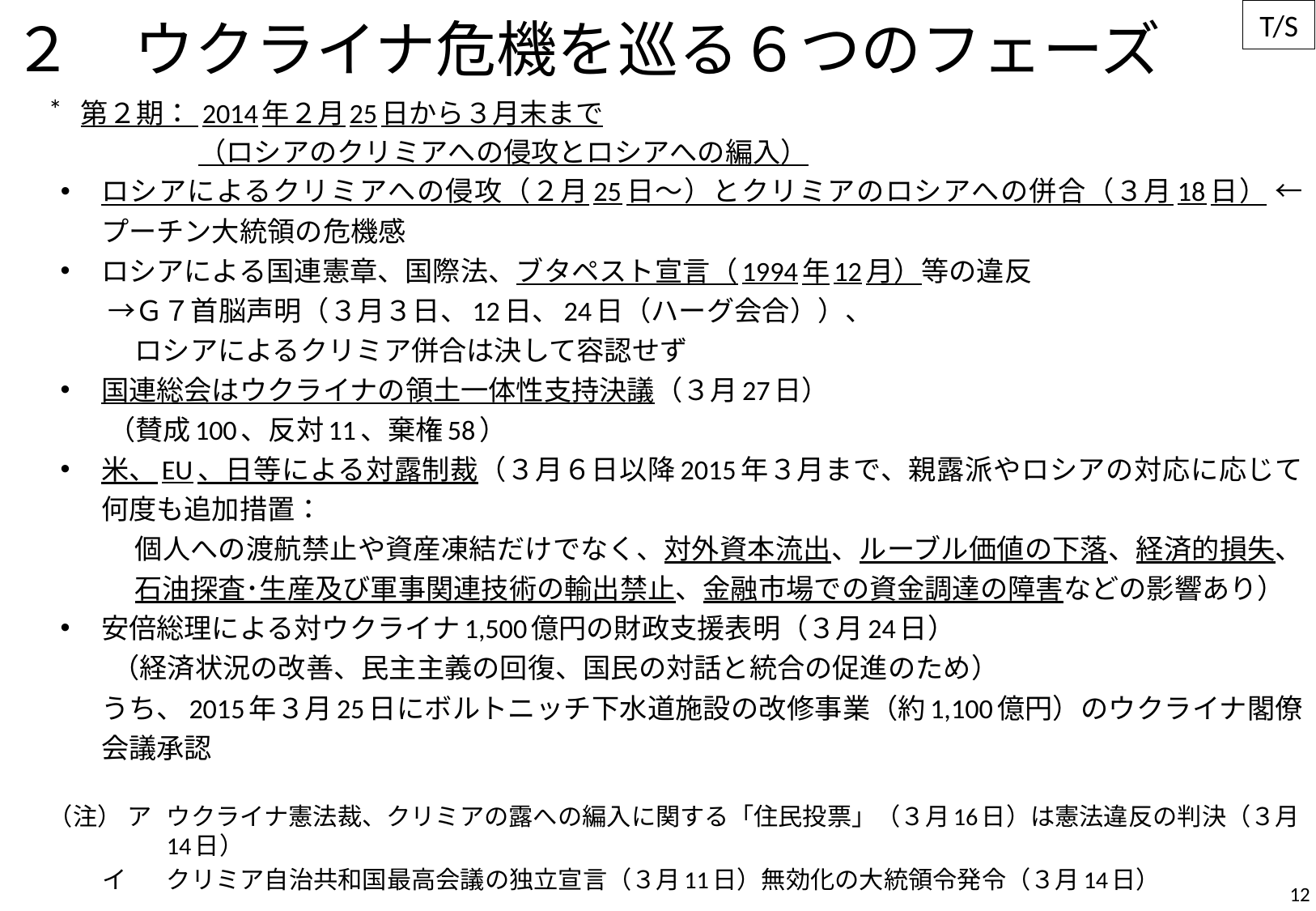

# ２　ウクライナ危機を巡る６つのフェーズ
第２期： 2014年２月25日から３月末まで
（ロシアのクリミアへの侵攻とロシアへの編入）
ロシアによるクリミアへの侵攻（２月25日～）とクリミアのロシアへの併合（３月18日） ←プーチン大統領の危機感
ロシアによる国連憲章、国際法、ブタペスト宣言（1994年12月）等の違反
　→Ｇ７首脳声明（３月３日、12日、24日（ハーグ会合））、
ロシアによるクリミア併合は決して容認せず
国連総会はウクライナの領土一体性支持決議（３月27日）
　（賛成100、反対11、棄権58）
米、EU、日等による対露制裁（３月６日以降2015年３月まで、親露派やロシアの対応に応じて何度も追加措置：
個人への渡航禁止や資産凍結だけでなく、対外資本流出、ルーブル価値の下落、経済的損失、石油探査･生産及び軍事関連技術の輸出禁止、金融市場での資金調達の障害などの影響あり）
安倍総理による対ウクライナ1,500億円の財政支援表明（３月24日）
（経済状況の改善、民主主義の回復、国民の対話と統合の促進のため）
うち、2015年３月25日にボルトニッチ下水道施設の改修事業（約1,100億円）のウクライナ閣僚会議承認

（注） ア	ウクライナ憲法裁、クリミアの露への編入に関する「住民投票」（３月16日）は憲法違反の判決（３月14日）
イ	クリミア自治共和国最高会議の独立宣言（３月11日）無効化の大統領令発令（３月14日）
12